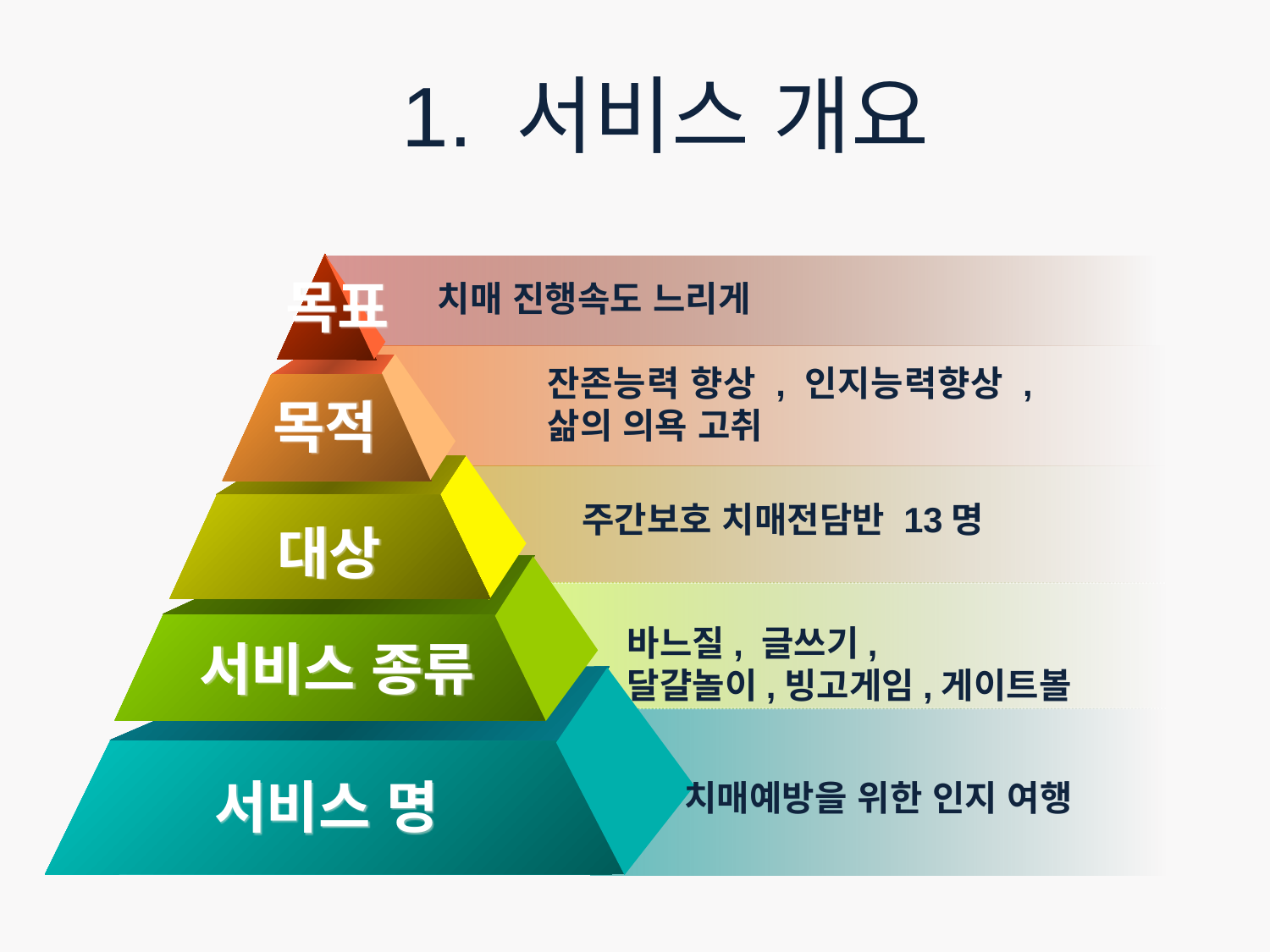

1. 서비스 개요

치매 진행속도 느리게
목표

잔존능력 향상 , 인지능력향상 , 삶의 의욕 고취
목적

주간보호 치매전담반 13명
대상

바느질, 글쓰기,
달걀놀이,빙고게임,게이트볼
서비스 종류

치매예방을 위한 인지 여행
서비스 명